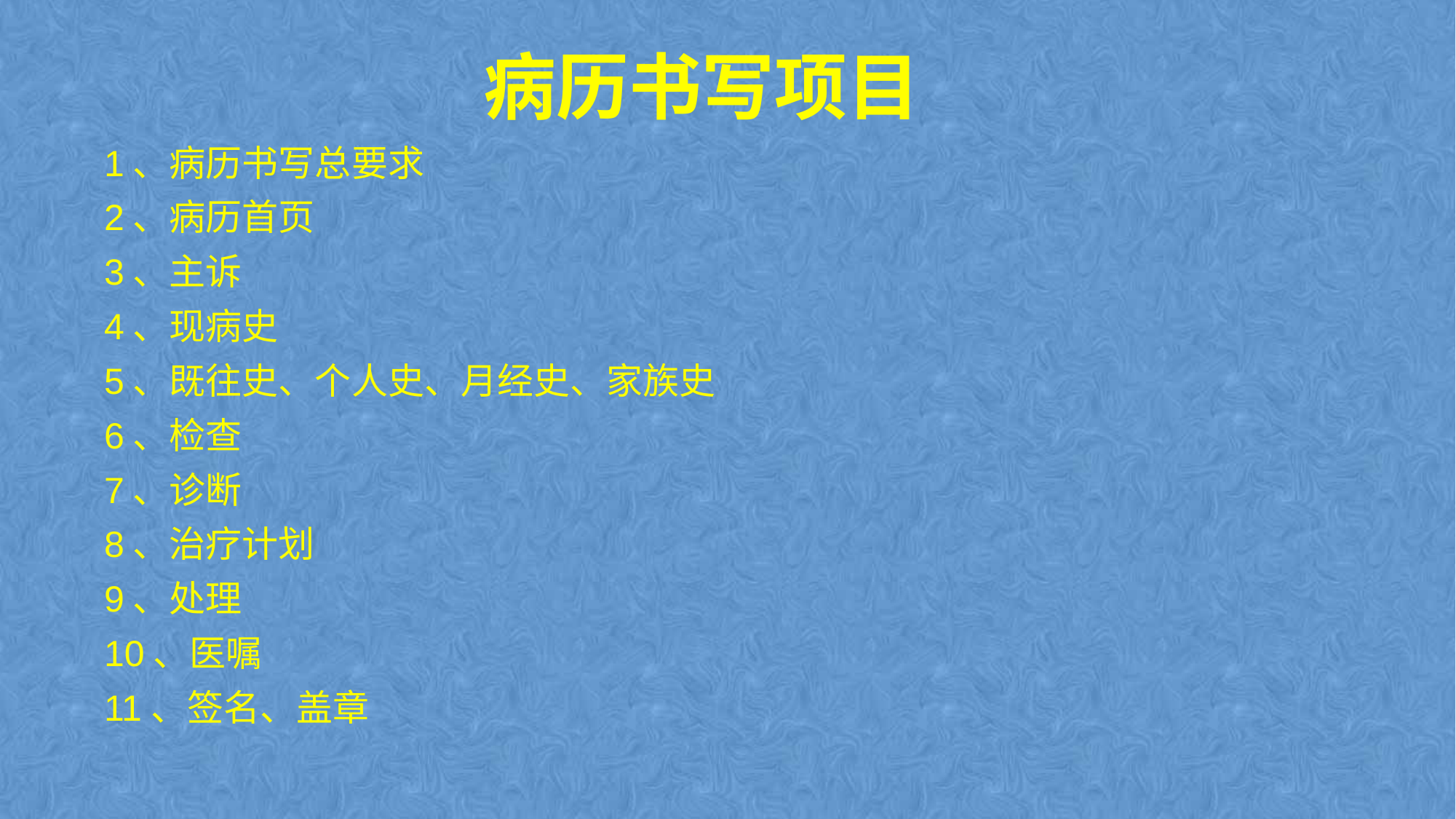

病历书写项目
1、病历书写总要求
2、病历首页
3、主诉
4、现病史
5、既往史、个人史、月经史、家族史
6、检查
7、诊断
8、治疗计划
9、处理
10、医嘱
11、签名、盖章